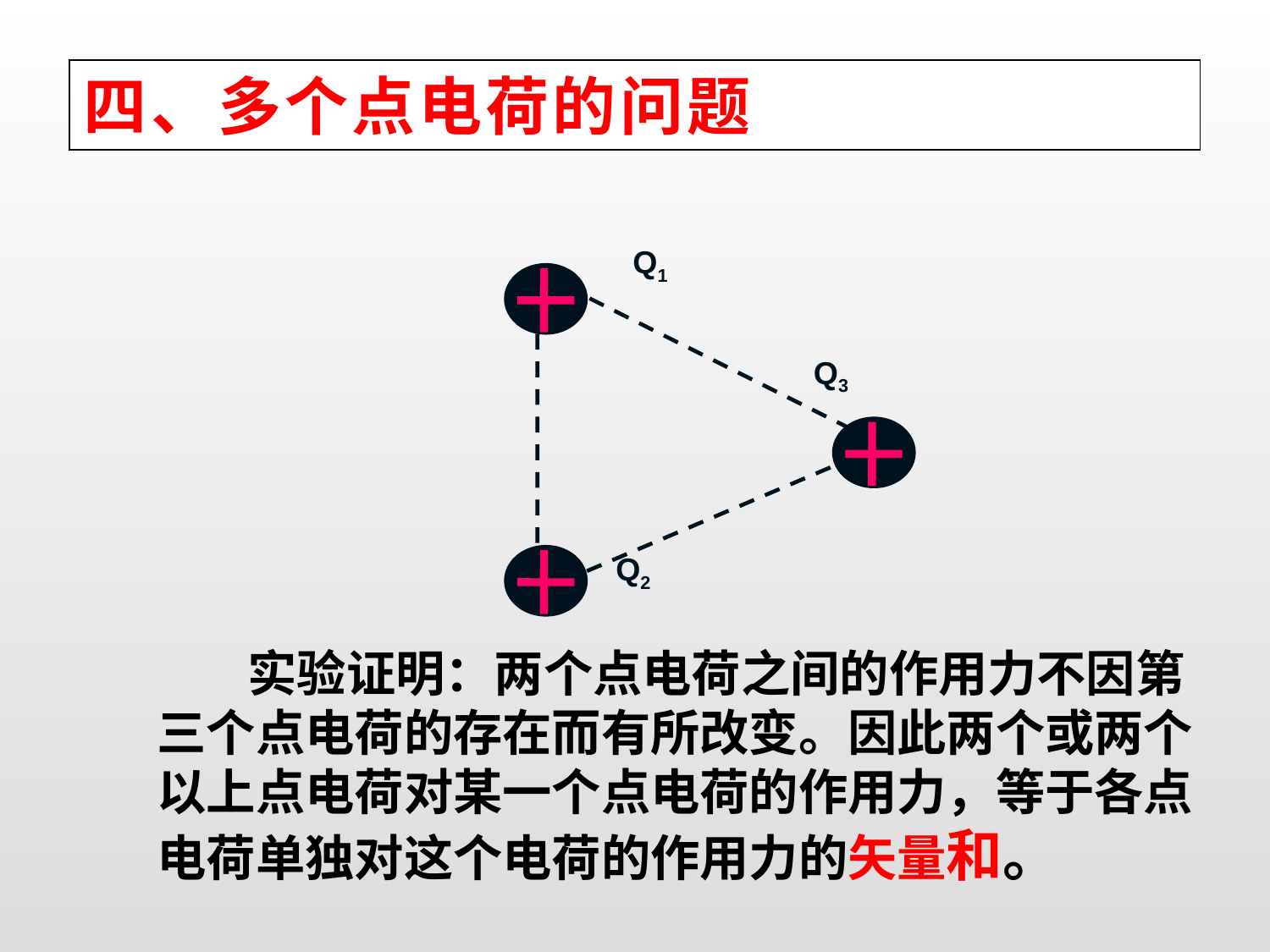

# 四、多个点电荷的问题

Q1

Q3

Q2

       实验证明：两个点电荷之间的作用力不因第三个点电荷的存在而有所改变。因此两个或两个以上点电荷对某一个点电荷的作用力，等于各点电荷单独对这个电荷的作用力的矢量和。